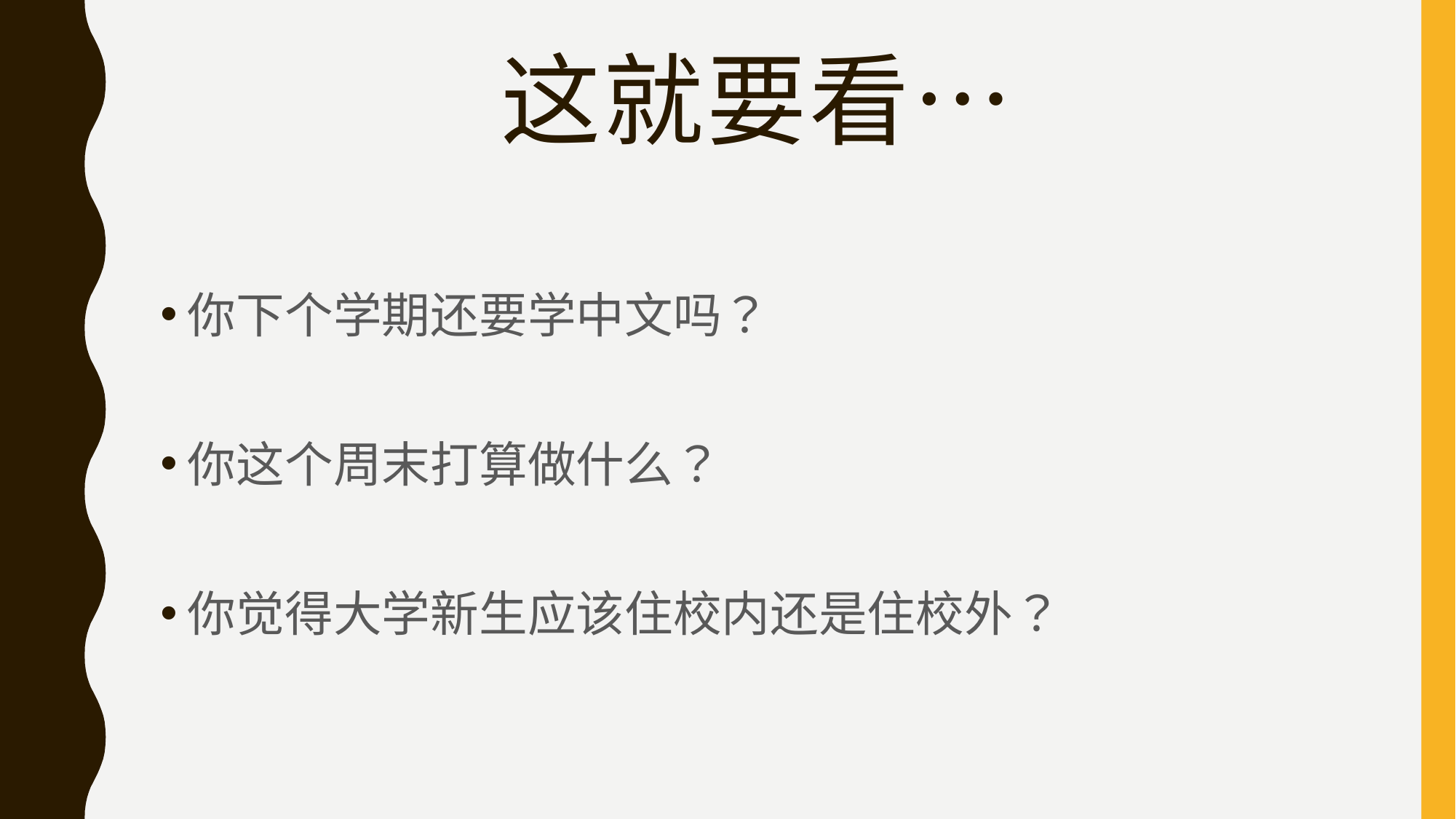

# 这就要看…
你下个学期还要学中文吗？

你这个周末打算做什么？

你觉得大学新生应该住校内还是住校外？